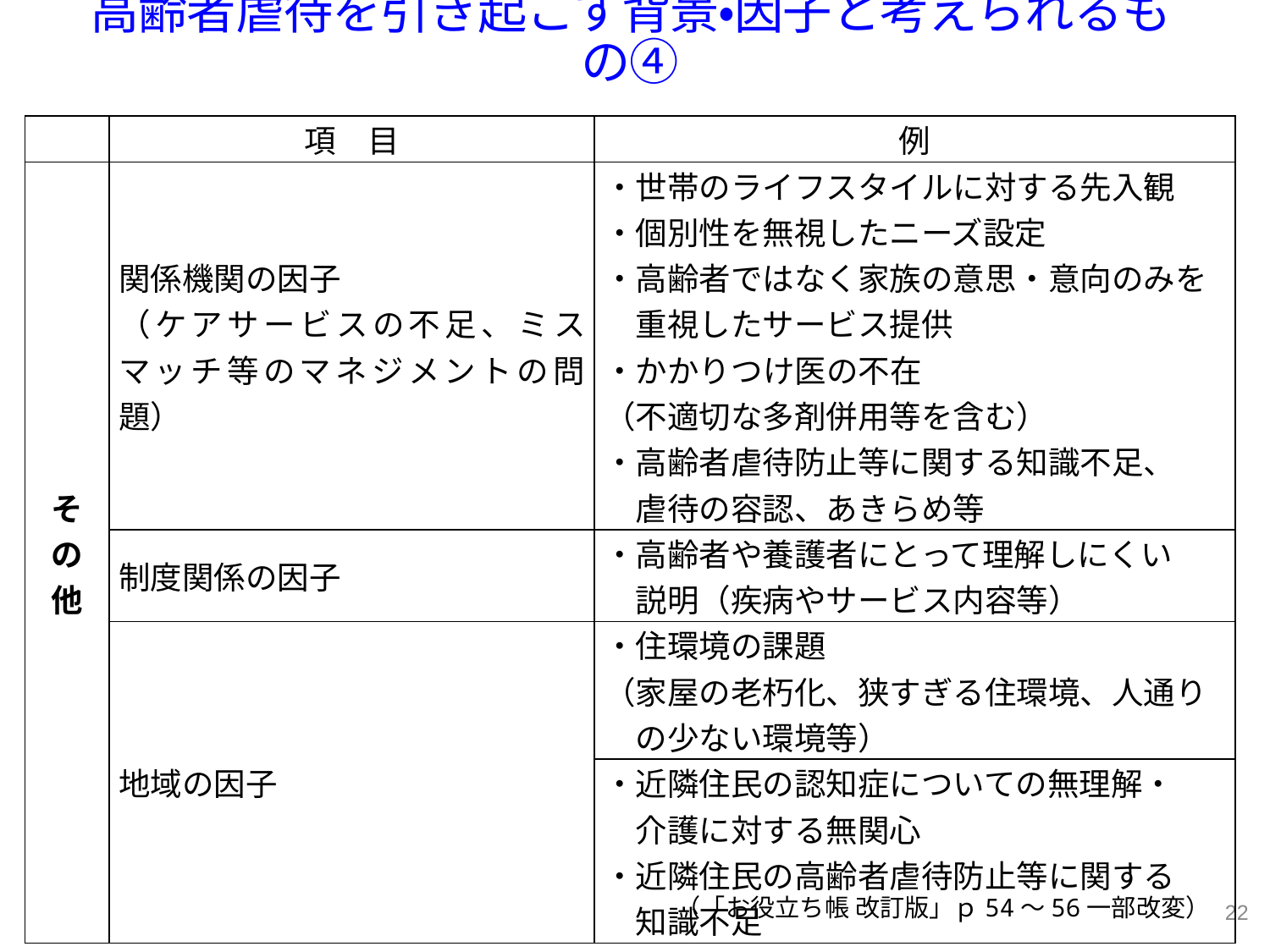

高齢者虐待を引き起こす背景・因子と考えられるもの④
|  | 項　目 | 例 |
| --- | --- | --- |
| その他 | 関係機関の因子 （ケアサービスの不足、ミスマッチ等のマネジメントの問題） | ・世帯のライフスタイルに対する先入観 ・個別性を無視したニーズ設定 ・高齢者ではなく家族の意思・意向のみを 　重視したサービス提供 ・かかりつけ医の不在 （不適切な多剤併用等を含む） ・高齢者虐待防止等に関する知識不足、 　虐待の容認、あきらめ等 |
|  | 制度関係の因子 | ・高齢者や養護者にとって理解しにくい 　説明（疾病やサービス内容等） |
|  | 地域の因子 | ・住環境の課題 （家屋の老朽化、狭すぎる住環境、人通り 　の少ない環境等） |
|  |  | ・近隣住民の認知症についての無理解・ 　介護に対する無関心 ・近隣住民の高齢者虐待防止等に関する 　知識不足 |
（「お役立ち帳 改訂版」ｐ54～56一部改変）
22